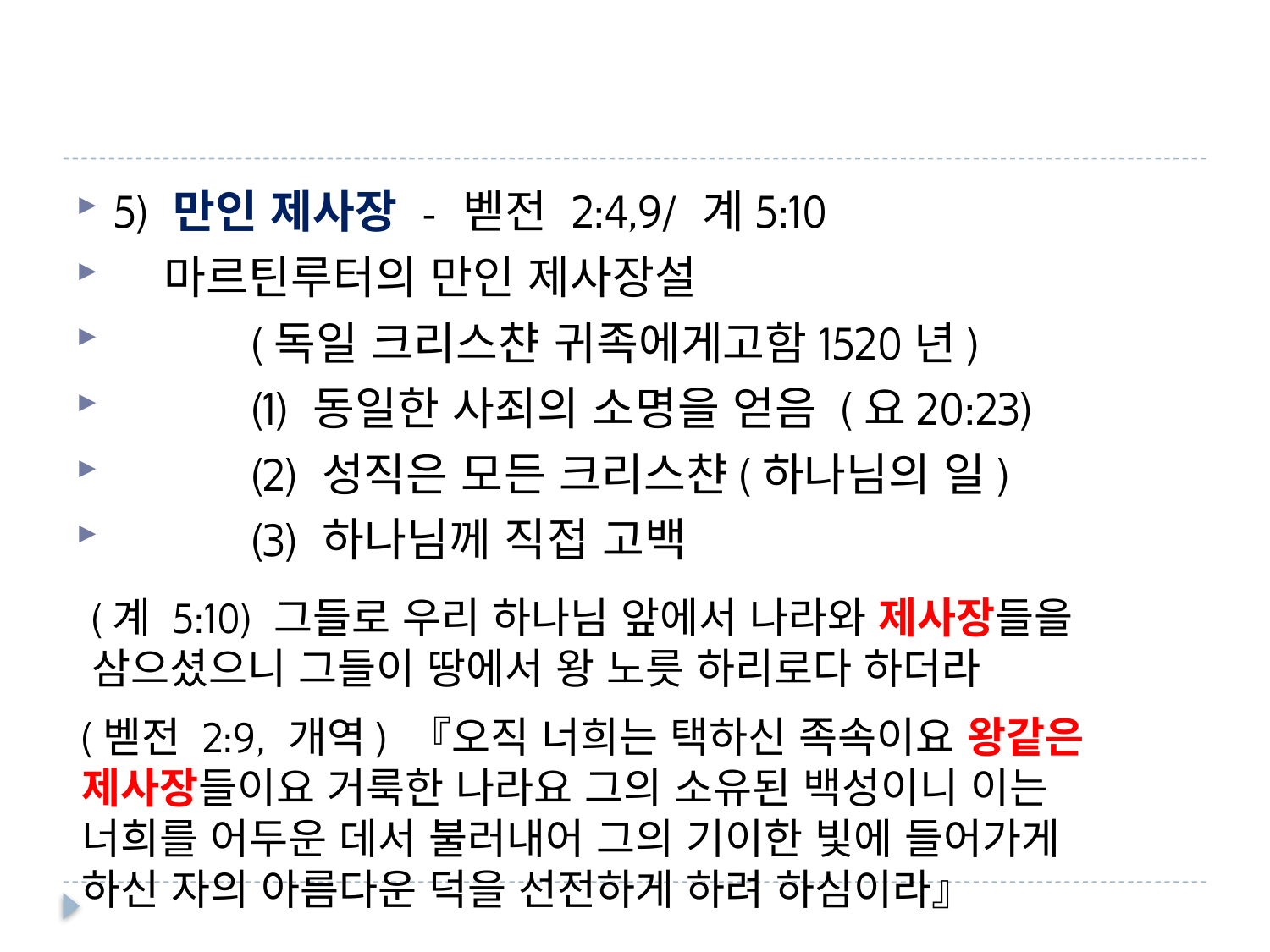

#
5) 만인 제사장 - 벧전 2:4,9/ 계5:10
   마르틴루터의 만인 제사장설
          (독일 크리스챤 귀족에게고함1520년)
          (1) 동일한 사죄의 소명을 얻음 (요20:23)
          (2) 성직은 모든 크리스챤(하나님의 일)
          (3) 하나님께 직접 고백

(계 5:10) 그들로 우리 하나님 앞에서 나라와 제사장들을 삼으셨으니 그들이 땅에서 왕 노릇 하리로다 하더라
(벧전 2:9, 개역) 『오직 너희는 택하신 족속이요 왕같은 제사장들이요 거룩한 나라요 그의 소유된 백성이니 이는 너희를 어두운 데서 불러내어 그의 기이한 빛에 들어가게 하신 자의 아름다운 덕을 선전하게 하려 하심이라』